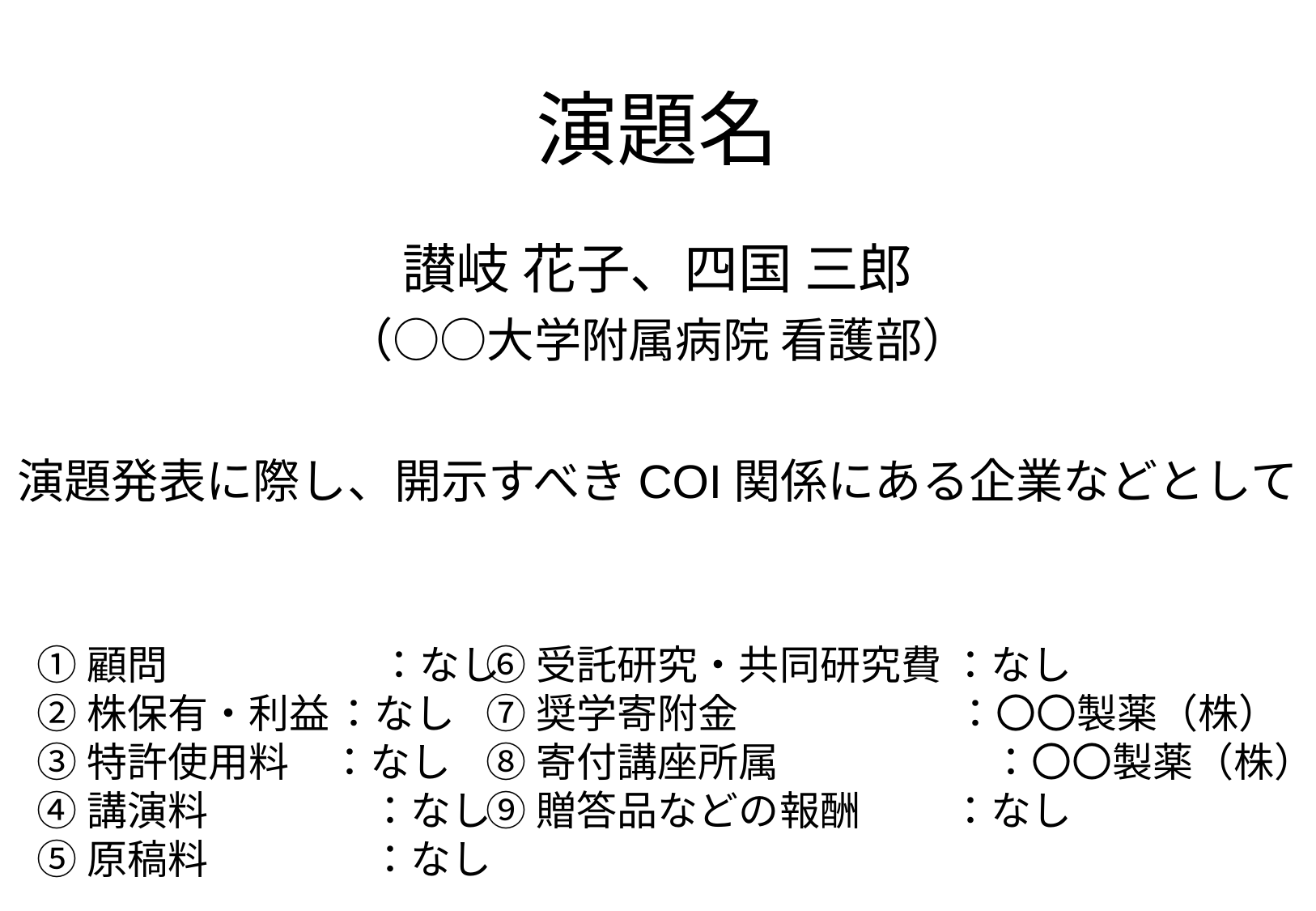

2）開示すべきCOIがある場合
# 演題名
讃岐 花子、四国 三郎
（○○大学附属病院 看護部）
演題発表に際し、開示すべきCOI関係にある企業などとして
①顧問　　　　　 ：なし
②株保有・利益 ：なし
③特許使用料　：なし
④講演料　　　　：なし
⑤原稿料　　　　：なし
⑥受託研究・共同研究費 ：なし
⑦奨学寄附金 　　　　     ：〇〇製薬（株）
⑧寄付講座所属　　　　　 ：〇〇製薬（株）
⑨贈答品などの報酬 　　：なし